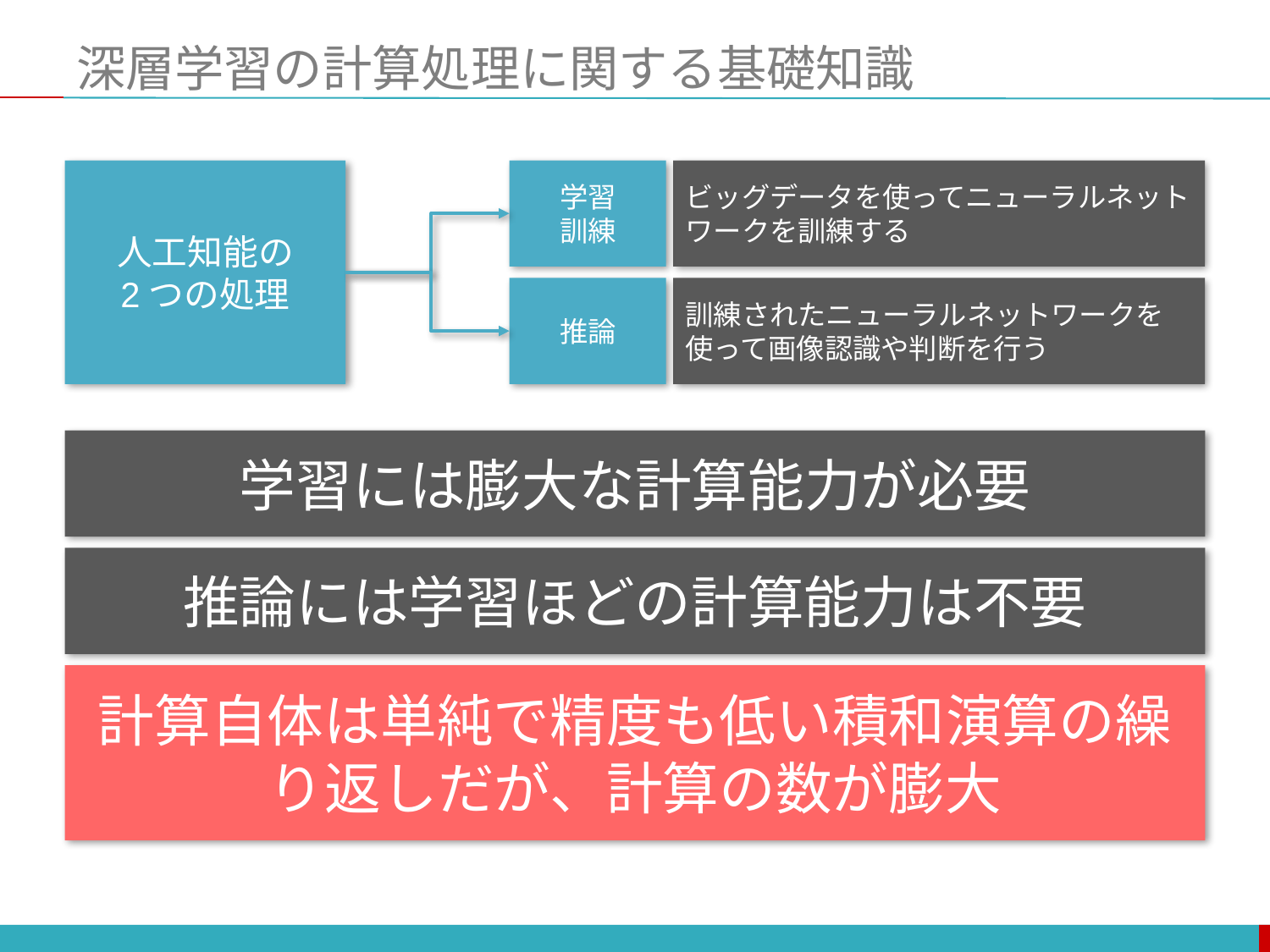

# 深層学習の計算処理に関する基礎知識
人工知能の
2つの処理
学習
訓練
ビッグデータを使ってニューラルネットワークを訓練する
推論
訓練されたニューラルネットワークを使って画像認識や判断を行う
学習には膨大な計算能力が必要
推論には学習ほどの計算能力は不要
計算自体は単純で精度も低い積和演算の繰り返しだが、計算の数が膨大